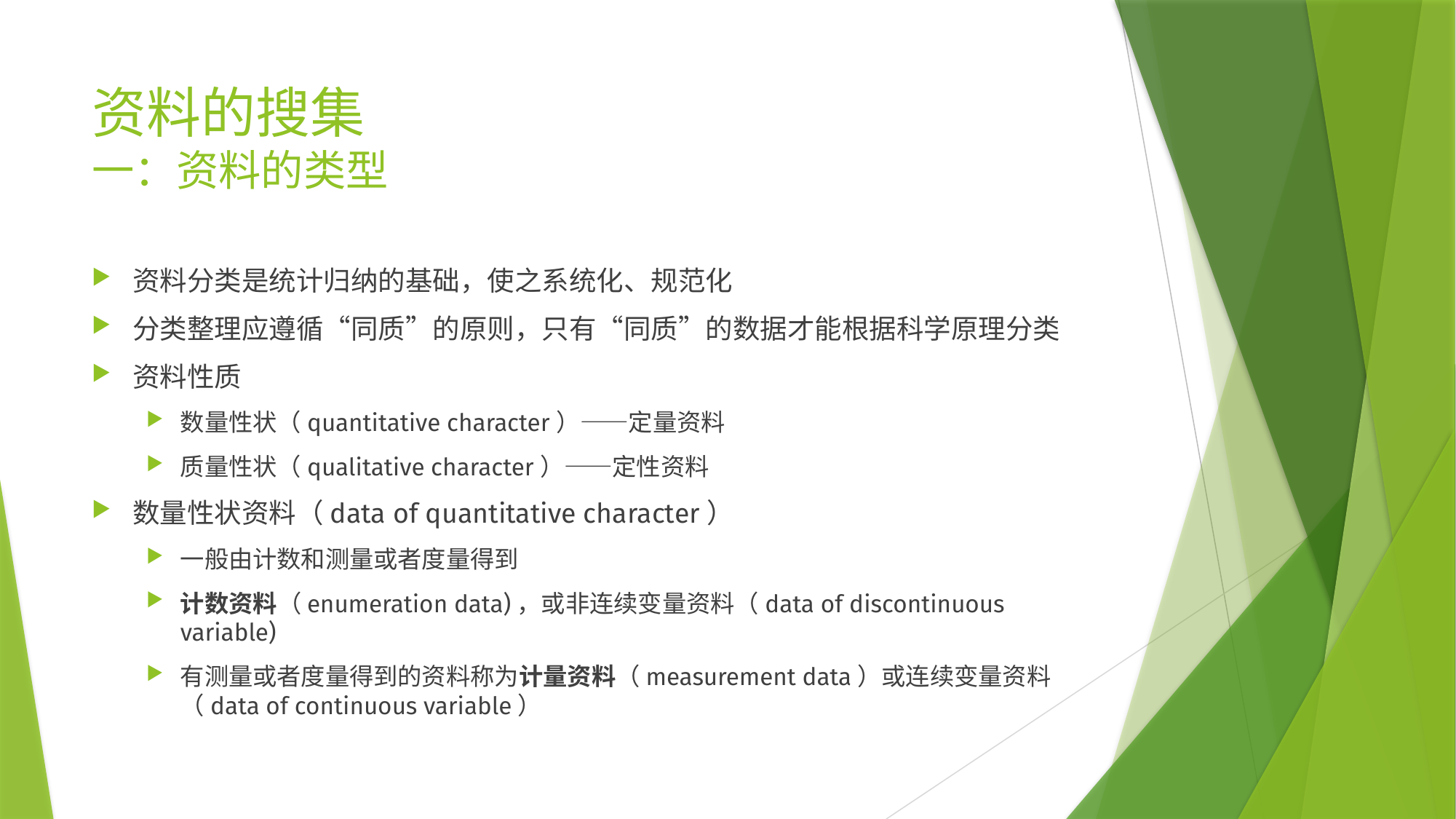

# 资料的搜集 一：资料的类型
资料分类是统计归纳的基础，使之系统化、规范化
分类整理应遵循“同质”的原则，只有“同质”的数据才能根据科学原理分类
资料性质
数量性状（quantitative character）——定量资料
质量性状（qualitative character）——定性资料
数量性状资料（data of quantitative character）
一般由计数和测量或者度量得到
计数资料（enumeration data)，或非连续变量资料（data of discontinuous variable)
有测量或者度量得到的资料称为计量资料（measurement data）或连续变量资料（data of continuous variable）